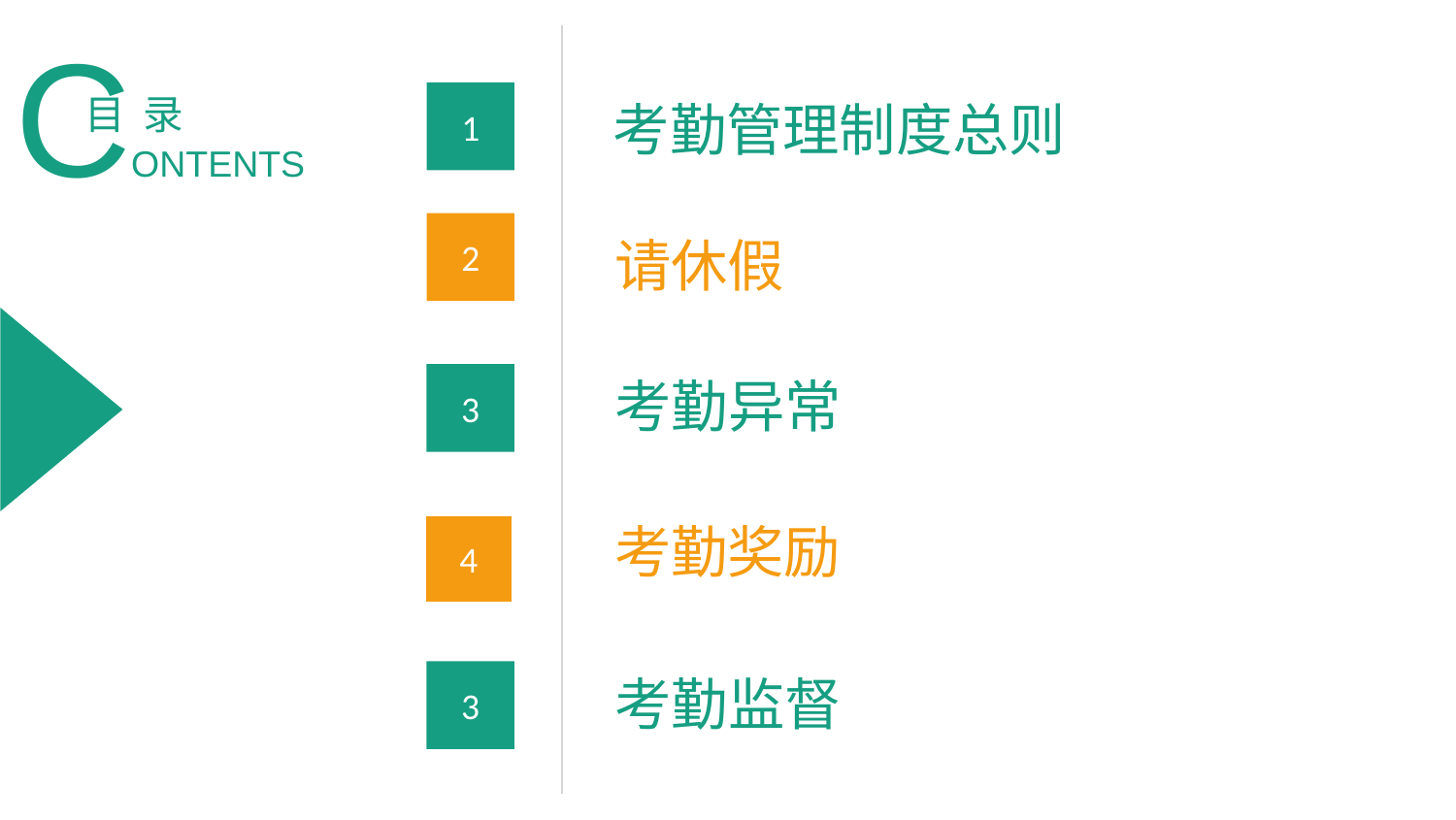

CONTENTS
目  录
1
考勤管理制度总则
2
请休假

3
考勤异常

考勤奖励
4
3
考勤监督